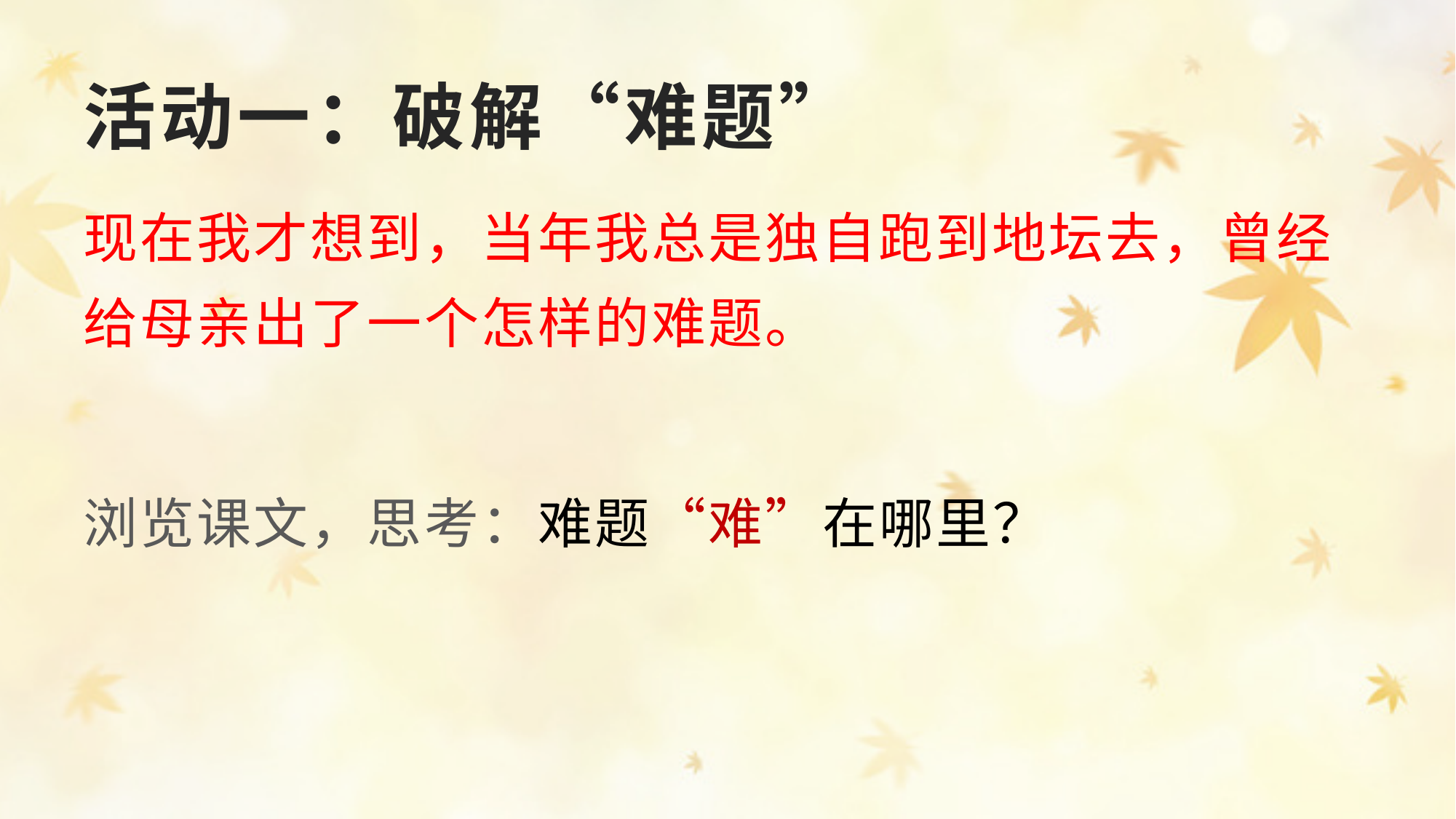

# 活动一：破解“难题”
现在我才想到，当年我总是独自跑到地坛去，曾经给母亲出了一个怎样的难题。

浏览课文，思考：难题“难”在哪里？